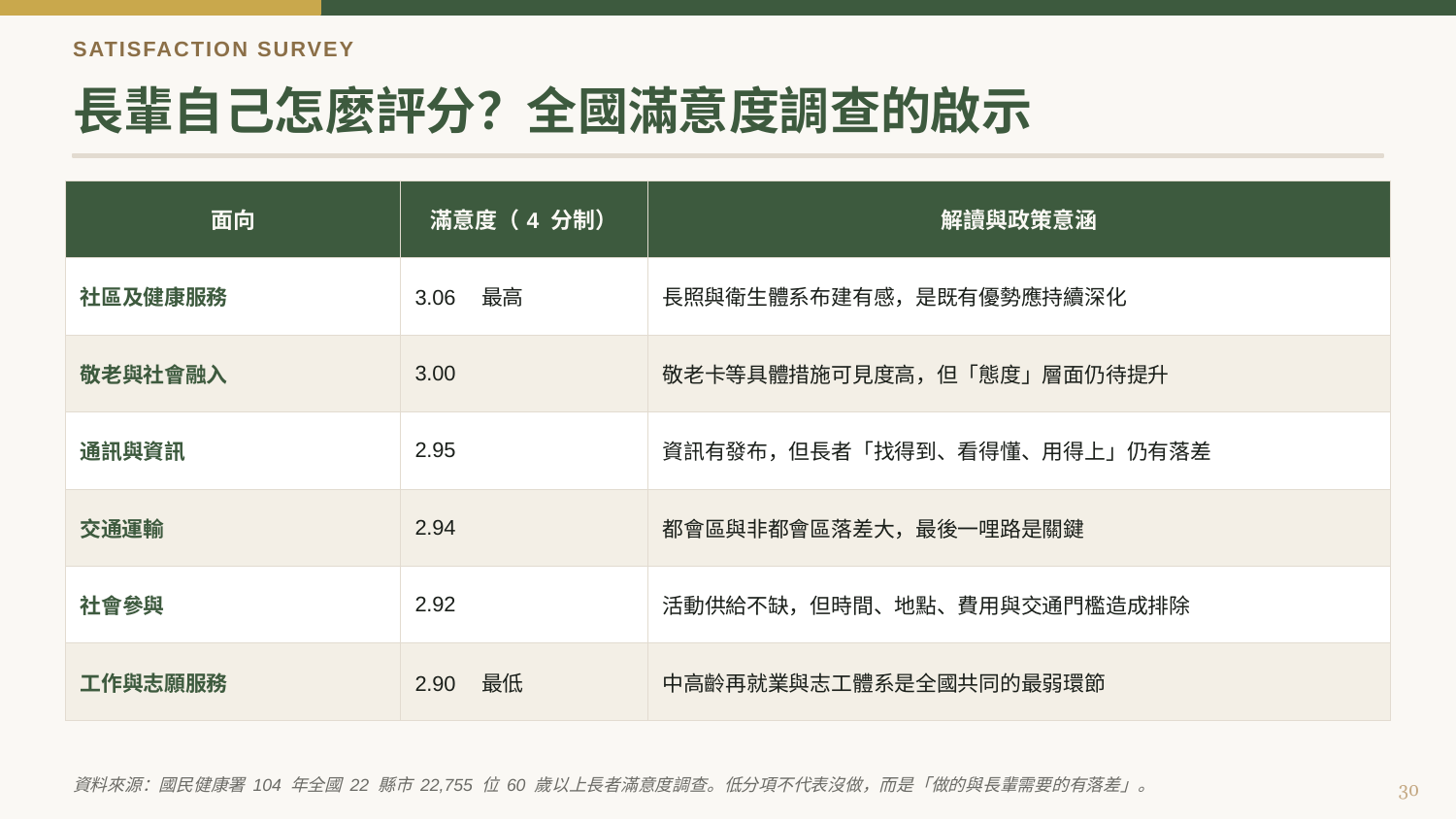

SATISFACTION SURVEY
長輩自己怎麼評分？全國滿意度調查的啟示

| 面向 | 滿意度（4 分制） | 解讀與政策意涵 |
| --- | --- | --- |
| 社區及健康服務 | 3.06　最高 | 長照與衛生體系布建有感，是既有優勢應持續深化 |
| 敬老與社會融入 | 3.00 | 敬老卡等具體措施可見度高，但「態度」層面仍待提升 |
| 通訊與資訊 | 2.95 | 資訊有發布，但長者「找得到、看得懂、用得上」仍有落差 |
| 交通運輸 | 2.94 | 都會區與非都會區落差大，最後一哩路是關鍵 |
| 社會參與 | 2.92 | 活動供給不缺，但時間、地點、費用與交通門檻造成排除 |
| 工作與志願服務 | 2.90　最低 | 中高齡再就業與志工體系是全國共同的最弱環節 |
資料來源：國民健康署 104 年全國 22 縣市 22,755 位 60 歲以上長者滿意度調查。低分項不代表沒做，而是「做的與長輩需要的有落差」。
30